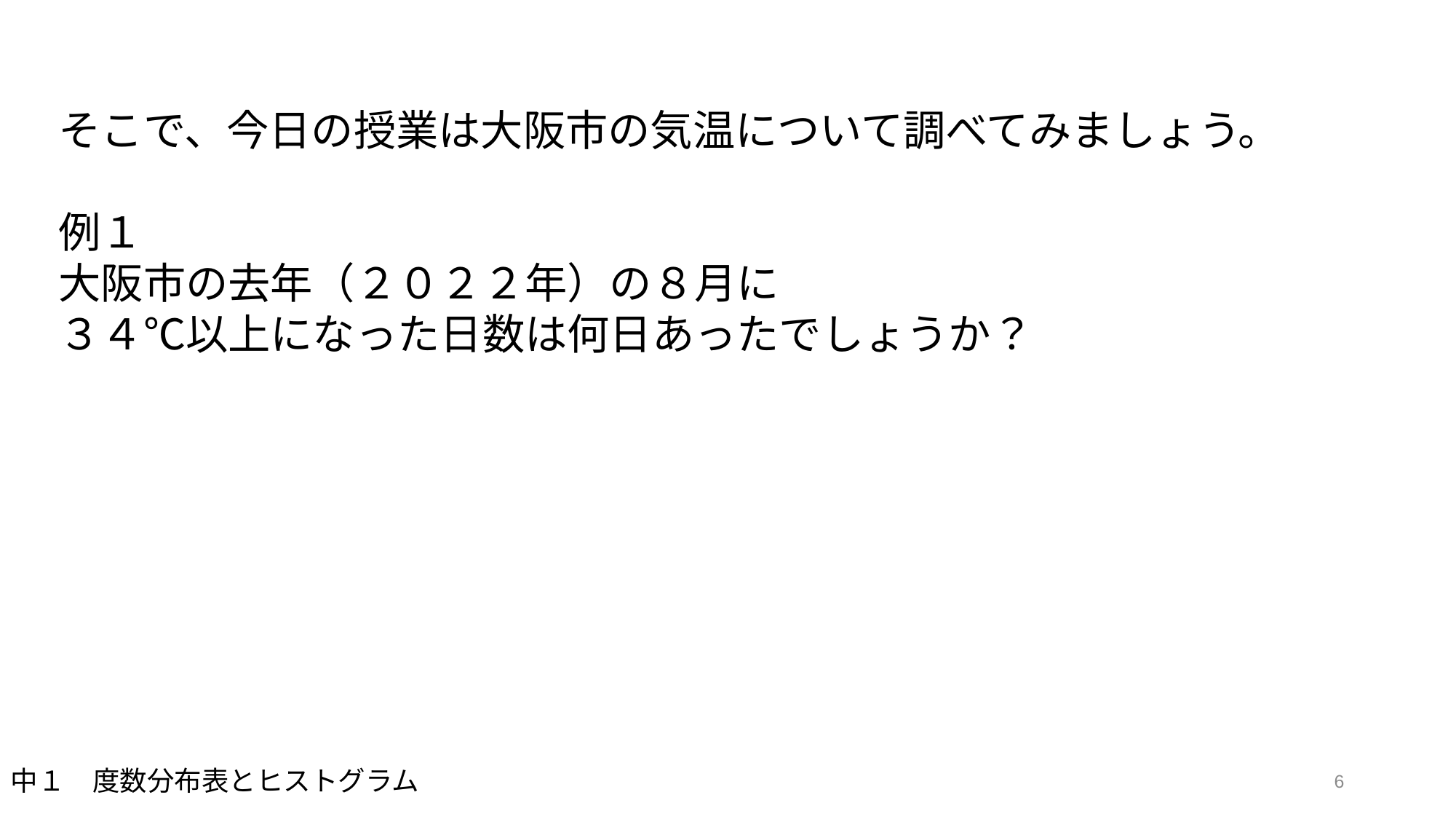

そこで、今日の授業は大阪市の気温について調べてみましょう。

例１
大阪市の去年（２０２２年）の８月に
３４℃以上になった日数は何日あったでしょうか？
中１　度数分布表とヒストグラム
6